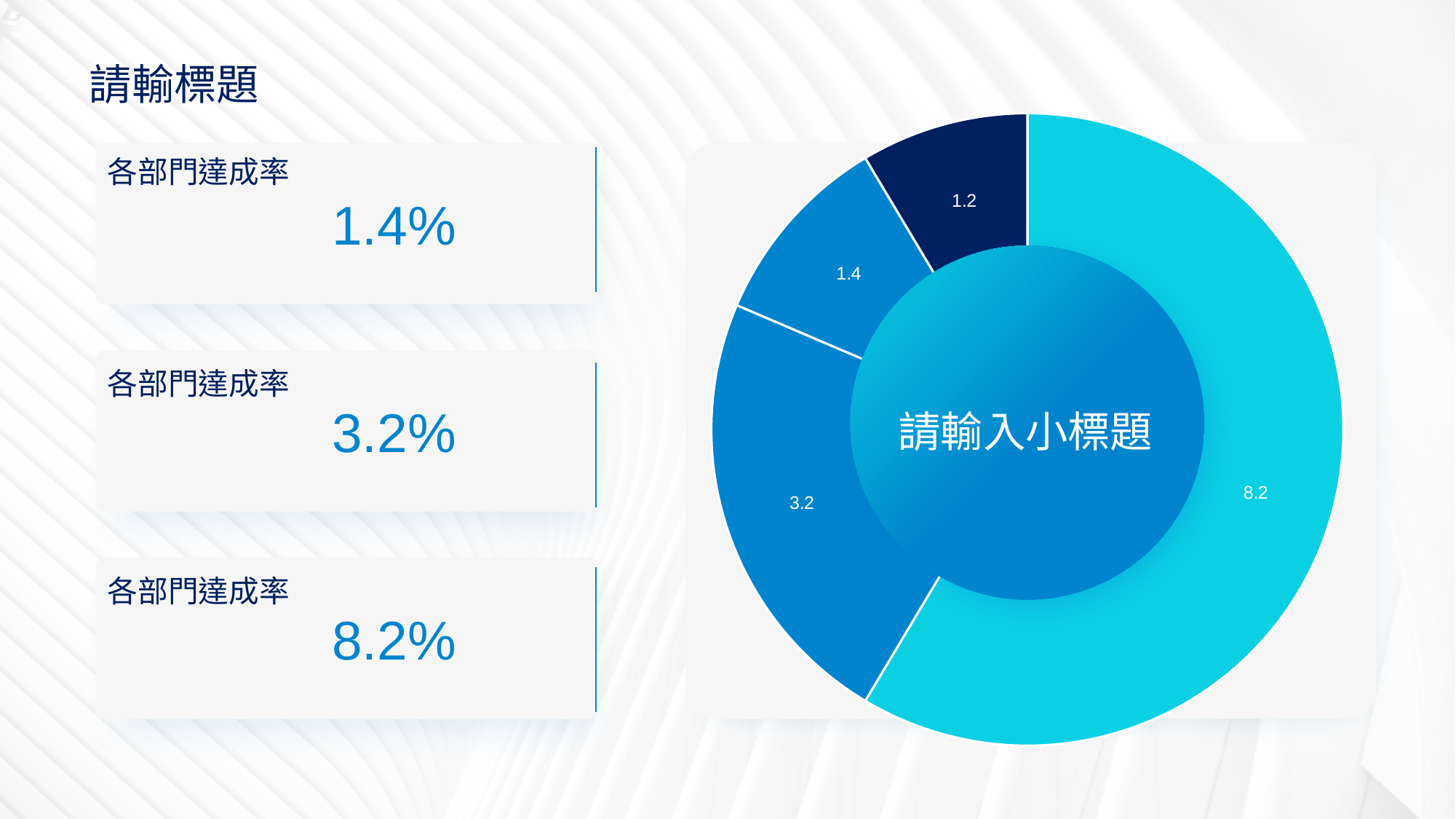

3
請輸標題

### Chart

| Category | 銷售 |
|---|---|
| 第一季 | 8.2 |
| 第二季 | 3.2 |
| 第三季 | 1.4 |
| 第四季 | 1.2 |

各部門達成率
1.4%

各部門達成率
3.2%
請輸入小標題

各部門達成率
8.2%